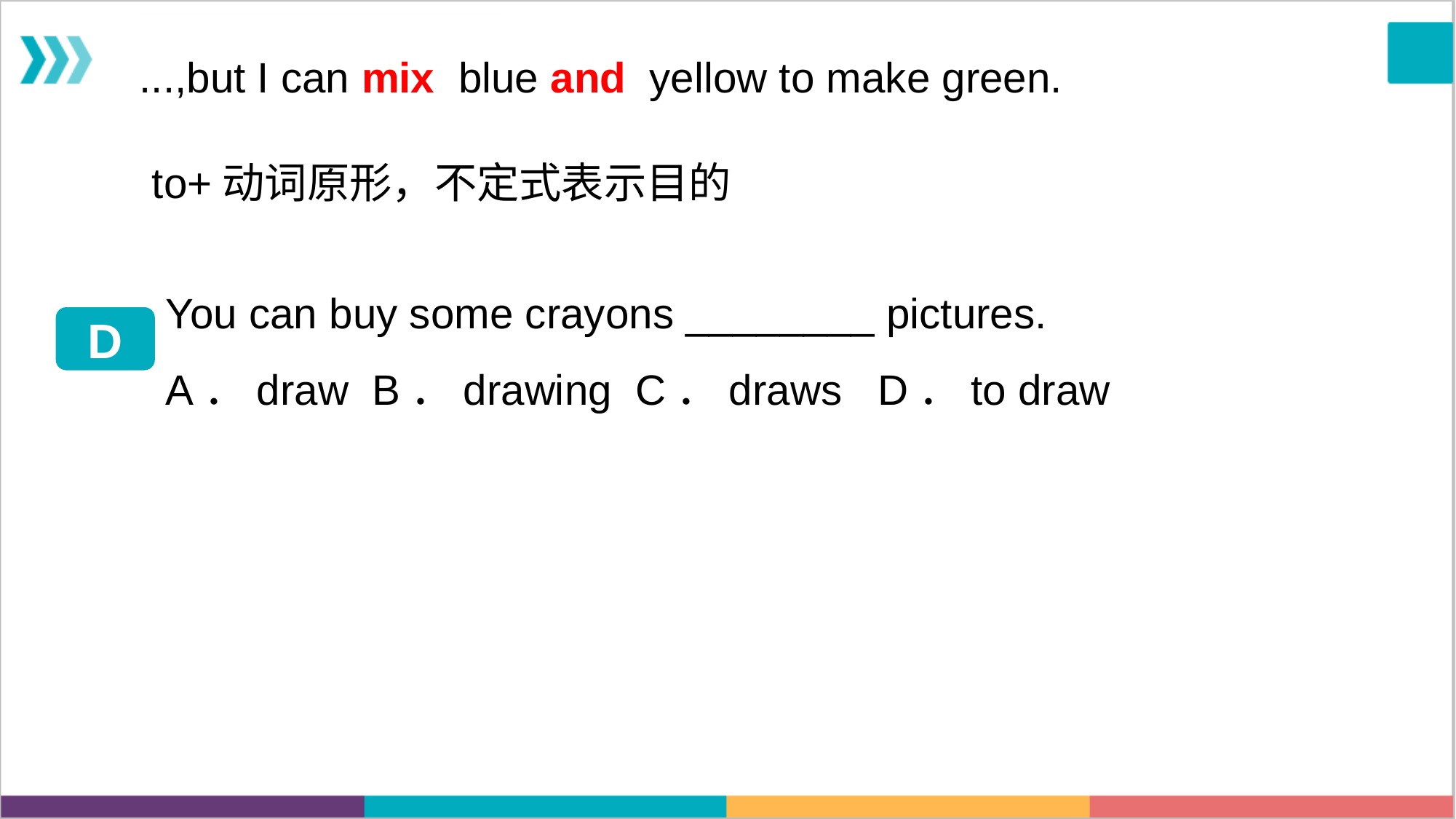

...,but I can mix  blue and  yellow to make green.
to+动词原形，不定式表示目的
You can buy some crayons ________ pictures.A．draw  B．drawing  C．draws   D．to draw
D